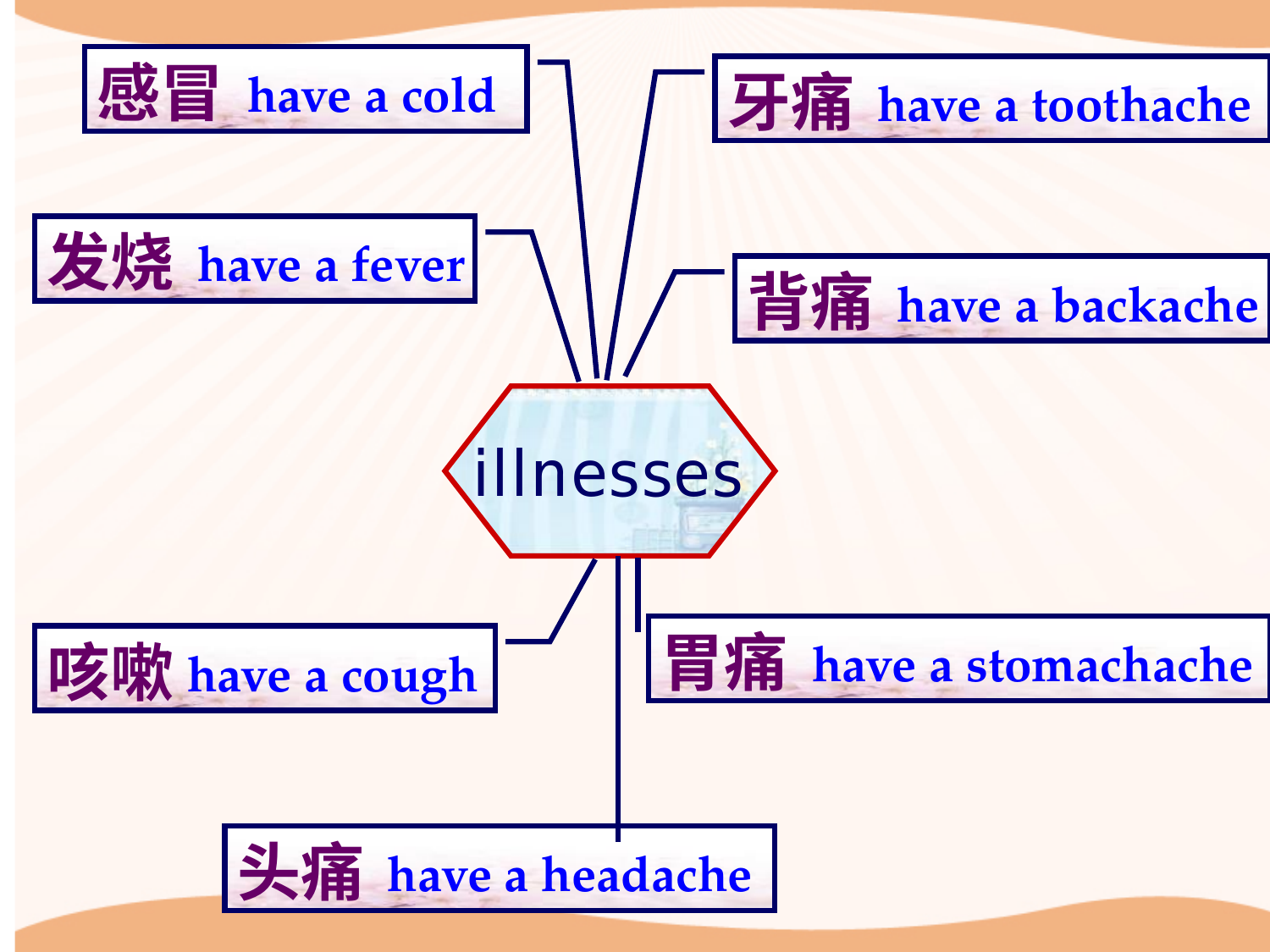

感冒
have a cold
牙痛
have a toothache
发烧
have a fever
背痛
have a backache
illnesses
胃痛
咳嗽
have a stomachache
have a cough
头痛
have a headache